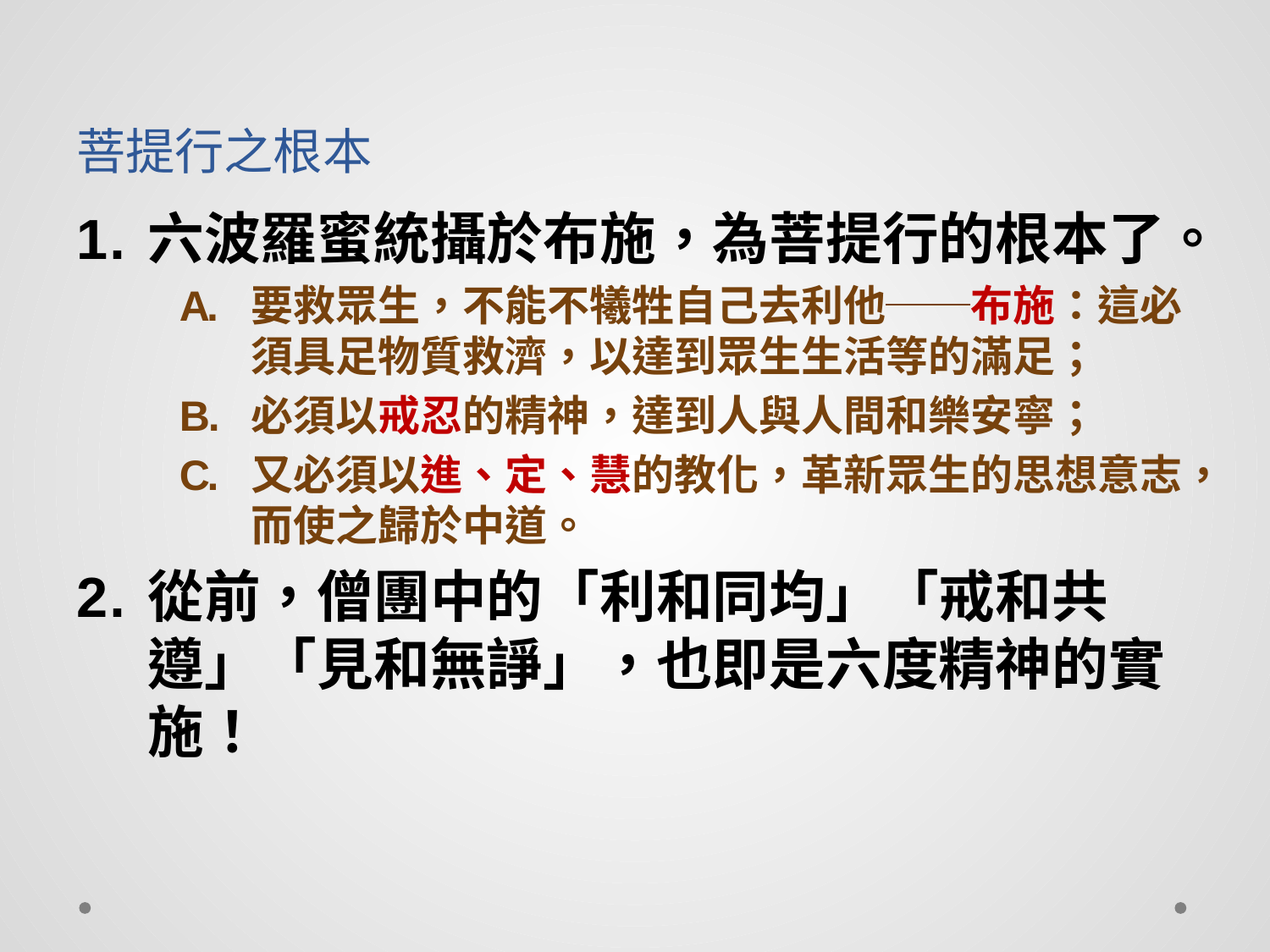

# 菩提行之根本
六波羅蜜統攝於布施，為菩提行的根本了。
要救眾生，不能不犧牲自己去利他──布施：這必須具足物質救濟，以達到眾生生活等的滿足；
必須以戒忍的精神，達到人與人間和樂安寧；
又必須以進、定、慧的教化，革新眾生的思想意志，而使之歸於中道。
從前，僧團中的「利和同均」「戒和共遵」「見和無諍」，也即是六度精神的實施！